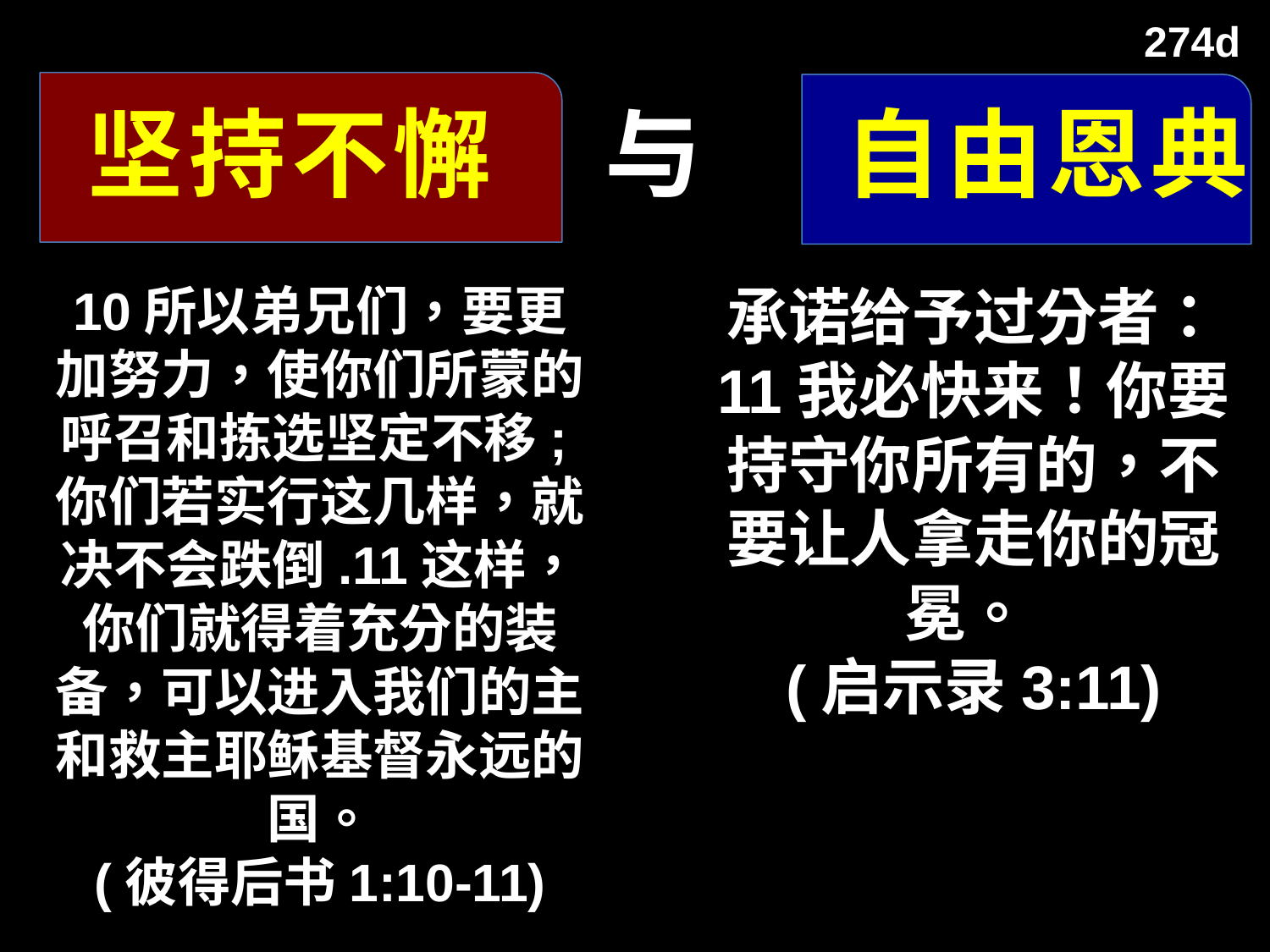

274d

# 坚持不懈    与     自由恩典
10所以弟兄们，要更加努力，使你们所蒙的呼召和拣选坚定不移;你们若实行这几样，就决不会跌倒.11这样，你们就得着充分的装备，可以进入我们的主和救主耶稣基督永远的国。
(彼得后书1:10-11)
承诺给予过分者：
11我必快来！你要持守你所有的，不要让人拿走你的冠冕。
(启示录3:11)